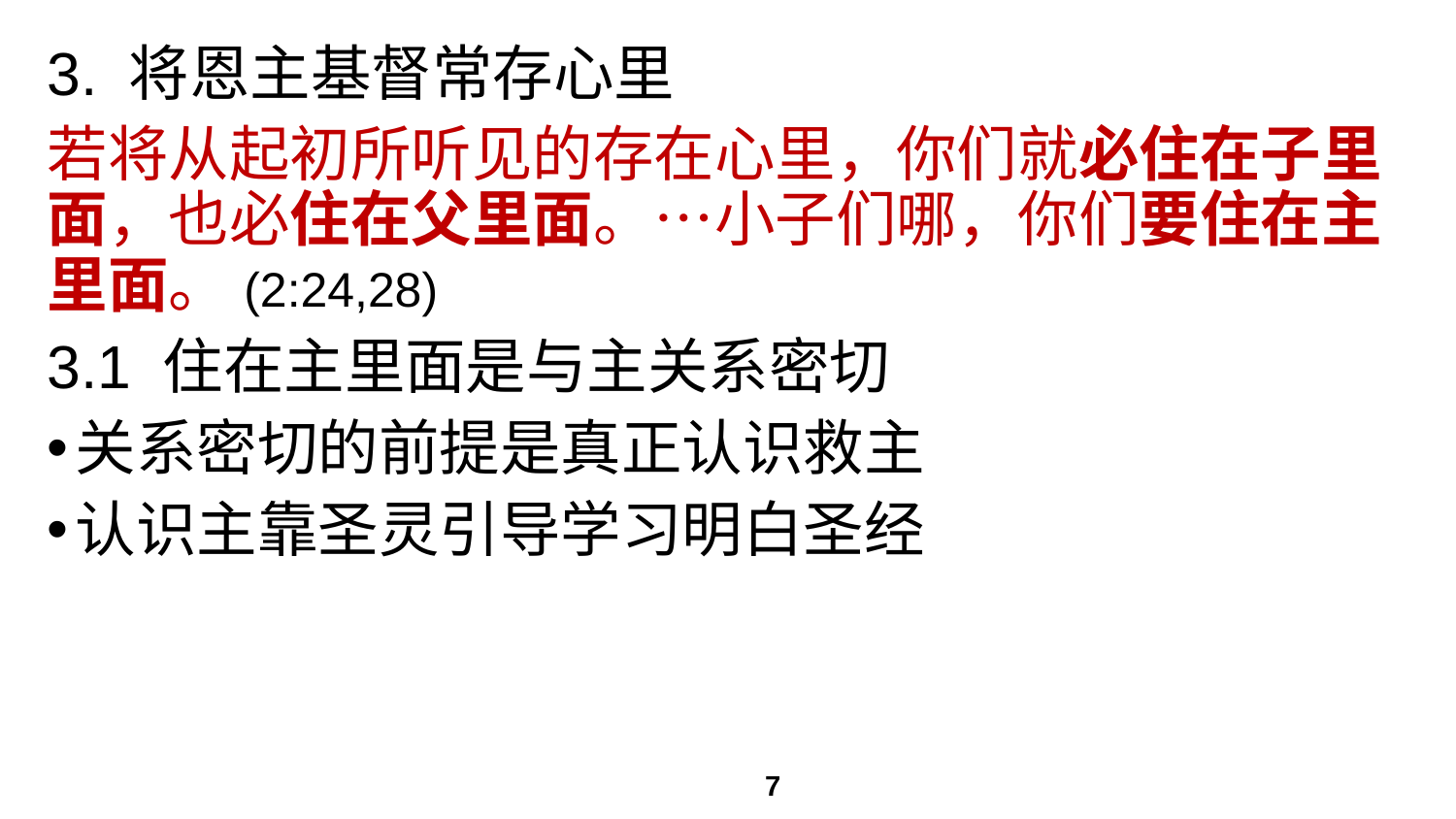

# 3. 将恩主基督常存心里
若将从起初所听见的存在心里，你们就必住在子里面，也必住在父里面。…小子们哪，你们要住在主里面。(2:24,28)
3.1 住在主里面是与主关系密切
关系密切的前提是真正认识救主
认识主靠圣灵引导学习明白圣经
7